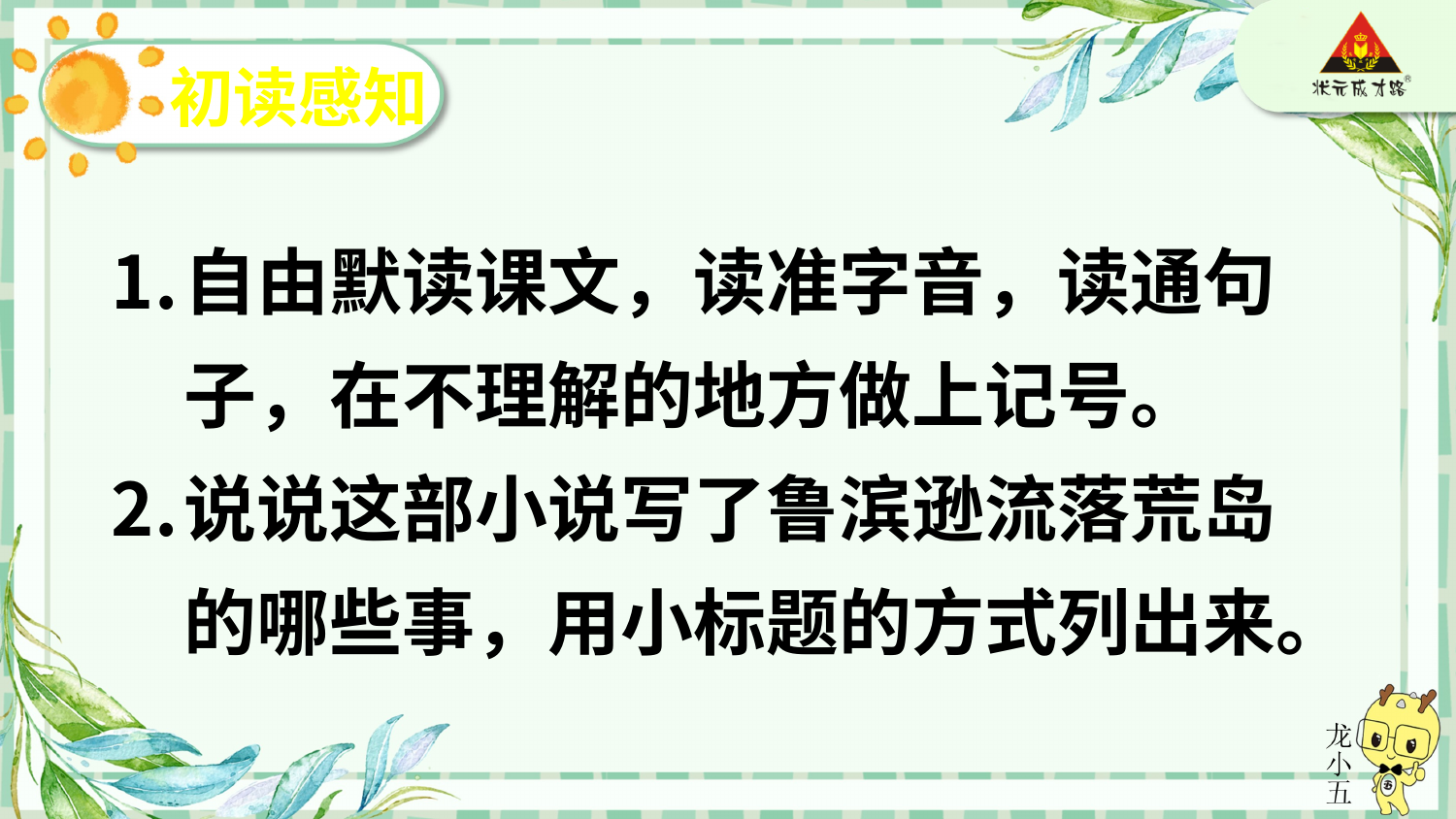

初读感知
自由默读课文，读准字音，读通句子，在不理解的地方做上记号。
说说这部小说写了鲁滨逊流落荒岛的哪些事，用小标题的方式列出来。